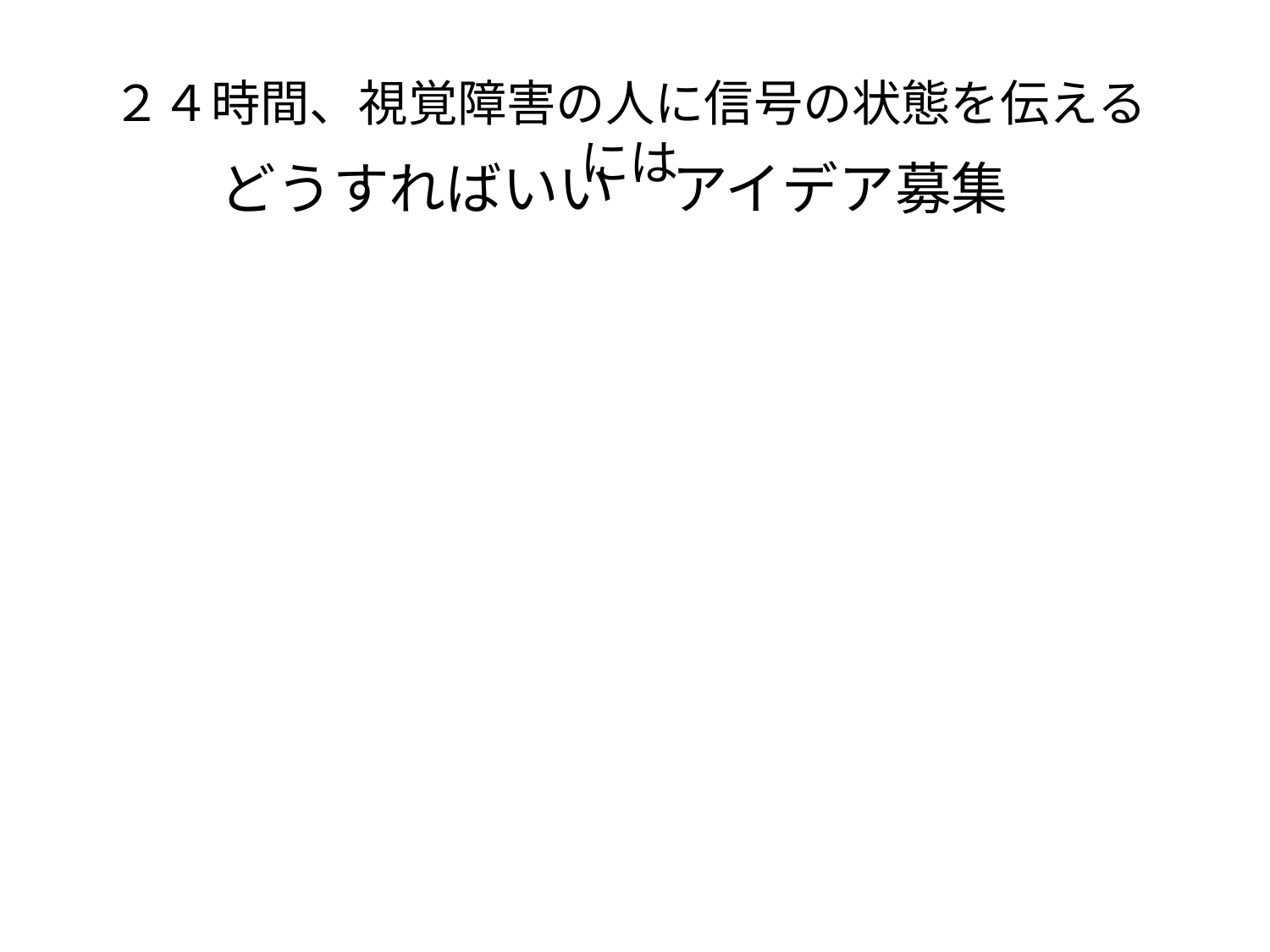

２４時間、視覚障害の人に信号の状態を伝えるには
# どうすればいい　アイデア募集